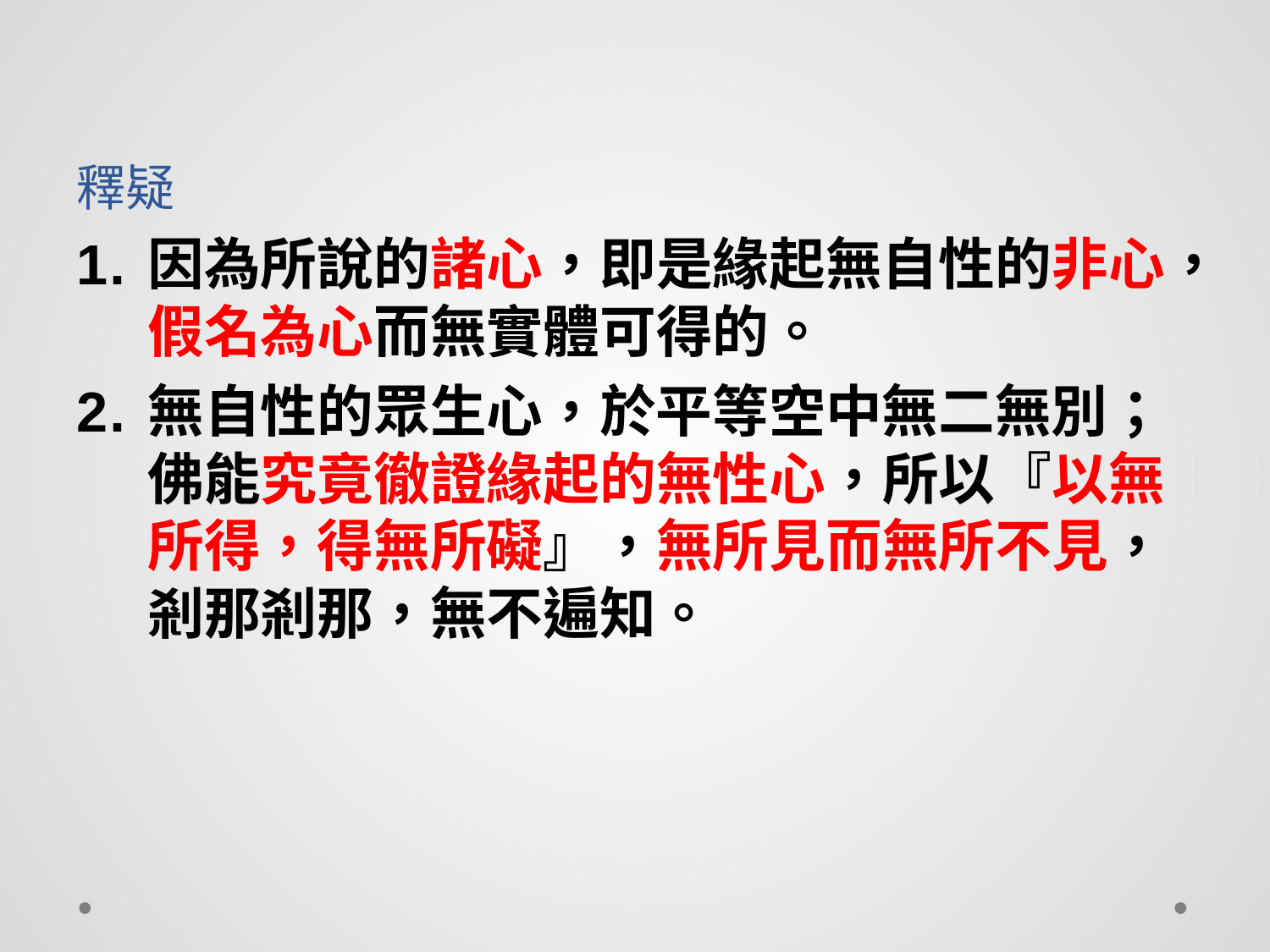

# 釋疑
因為所說的諸心，即是緣起無自性的非心，假名為心而無實體可得的。
無自性的眾生心，於平等空中無二無別；佛能究竟徹證緣起的無性心，所以『以無所得，得無所礙』，無所見而無所不見，剎那剎那，無不遍知。